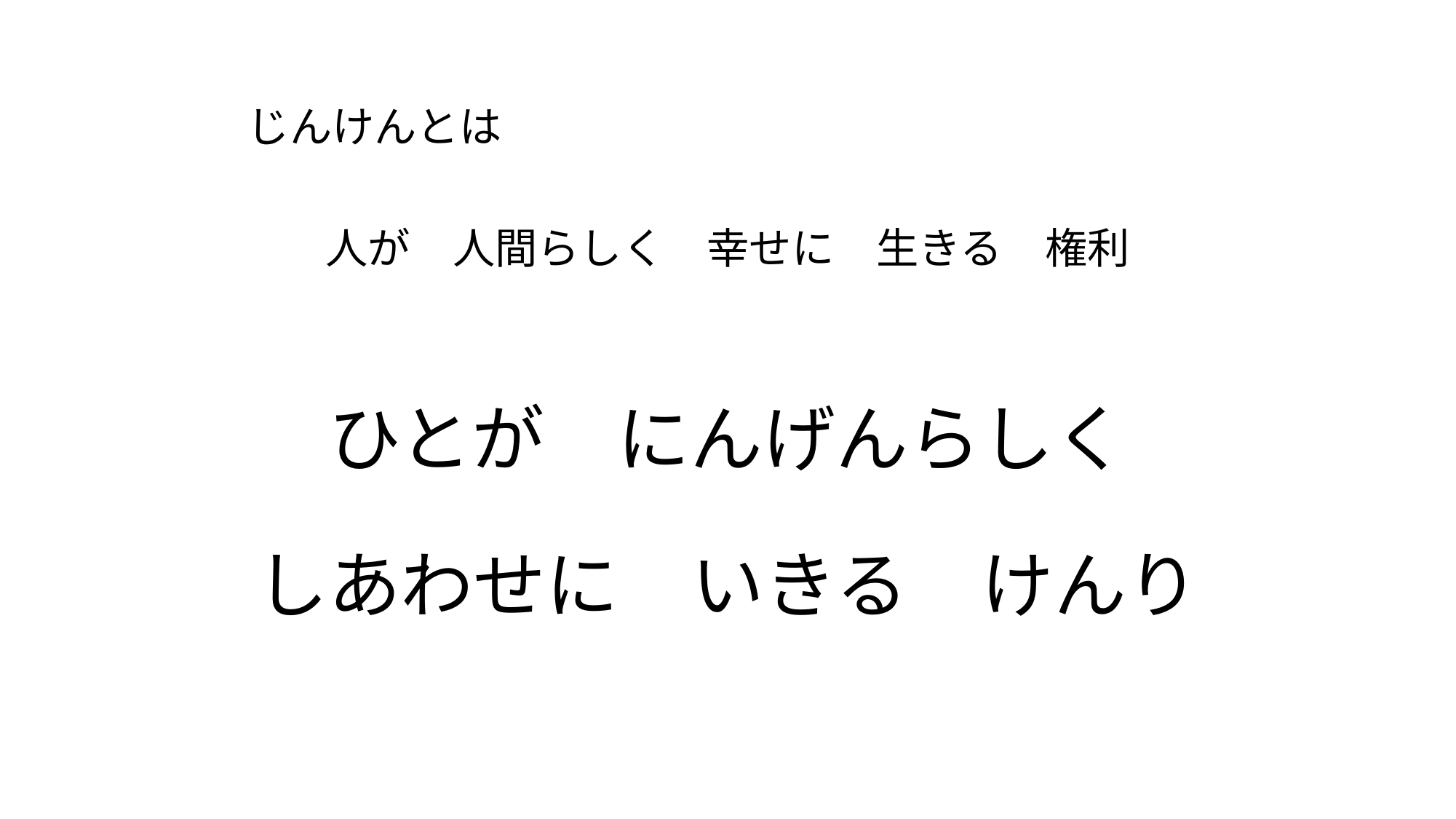

じんけんとは

人が　人間らしく　幸せに　生きる　権利

ひとが　にんげんらしく
しあわせに　いきる　けんり